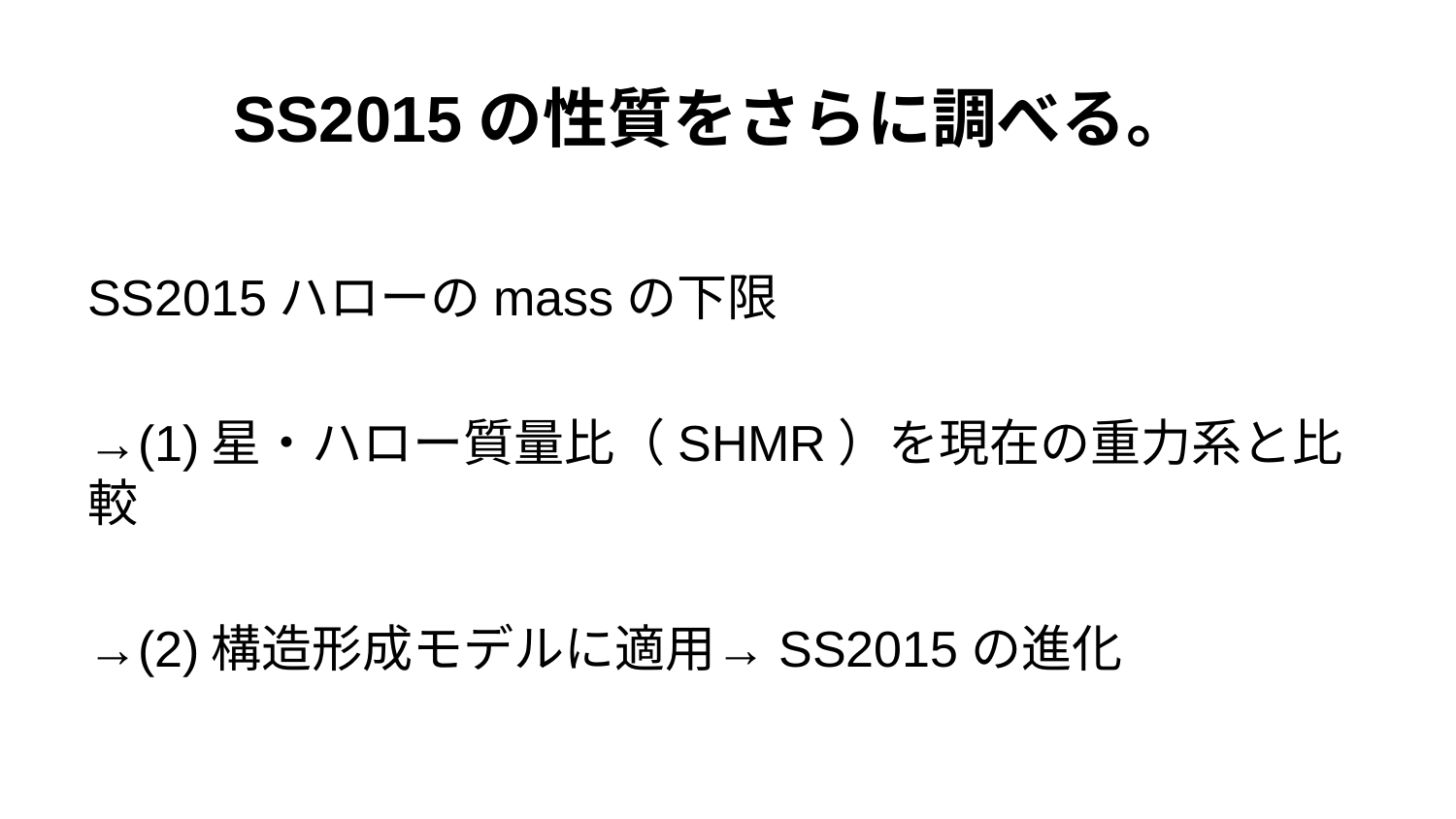

# SS2015の性質をさらに調べる。

SS2015ハローのmassの下限

→(1)星・ハロー質量比（SHMR）を現在の重力系と比較

→(2)構造形成モデルに適用→SS2015の進化